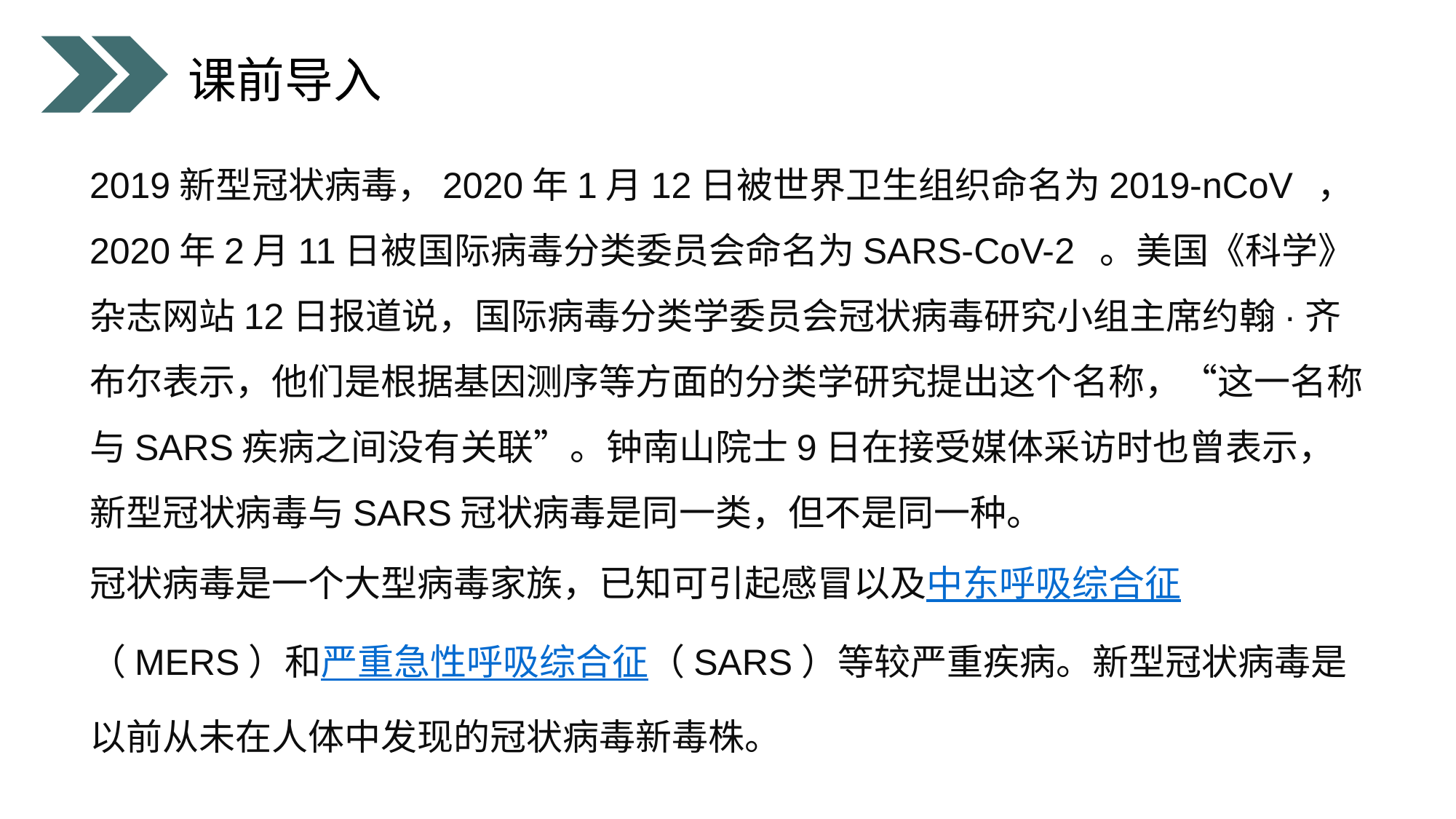

课前导入
2019新型冠状病毒，2020年1月12日被世界卫生组织命名为2019-nCoV  ，2020年2月11日被国际病毒分类委员会命名为SARS-CoV-2  。美国《科学》杂志网站12日报道说，国际病毒分类学委员会冠状病毒研究小组主席约翰·齐布尔表示，他们是根据基因测序等方面的分类学研究提出这个名称，“这一名称与SARS疾病之间没有关联”。钟南山院士9日在接受媒体采访时也曾表示，新型冠状病毒与SARS冠状病毒是同一类，但不是同一种。
冠状病毒是一个大型病毒家族，已知可引起感冒以及中东呼吸综合征（MERS）和严重急性呼吸综合征（SARS）等较严重疾病。新型冠状病毒是以前从未在人体中发现的冠状病毒新毒株。